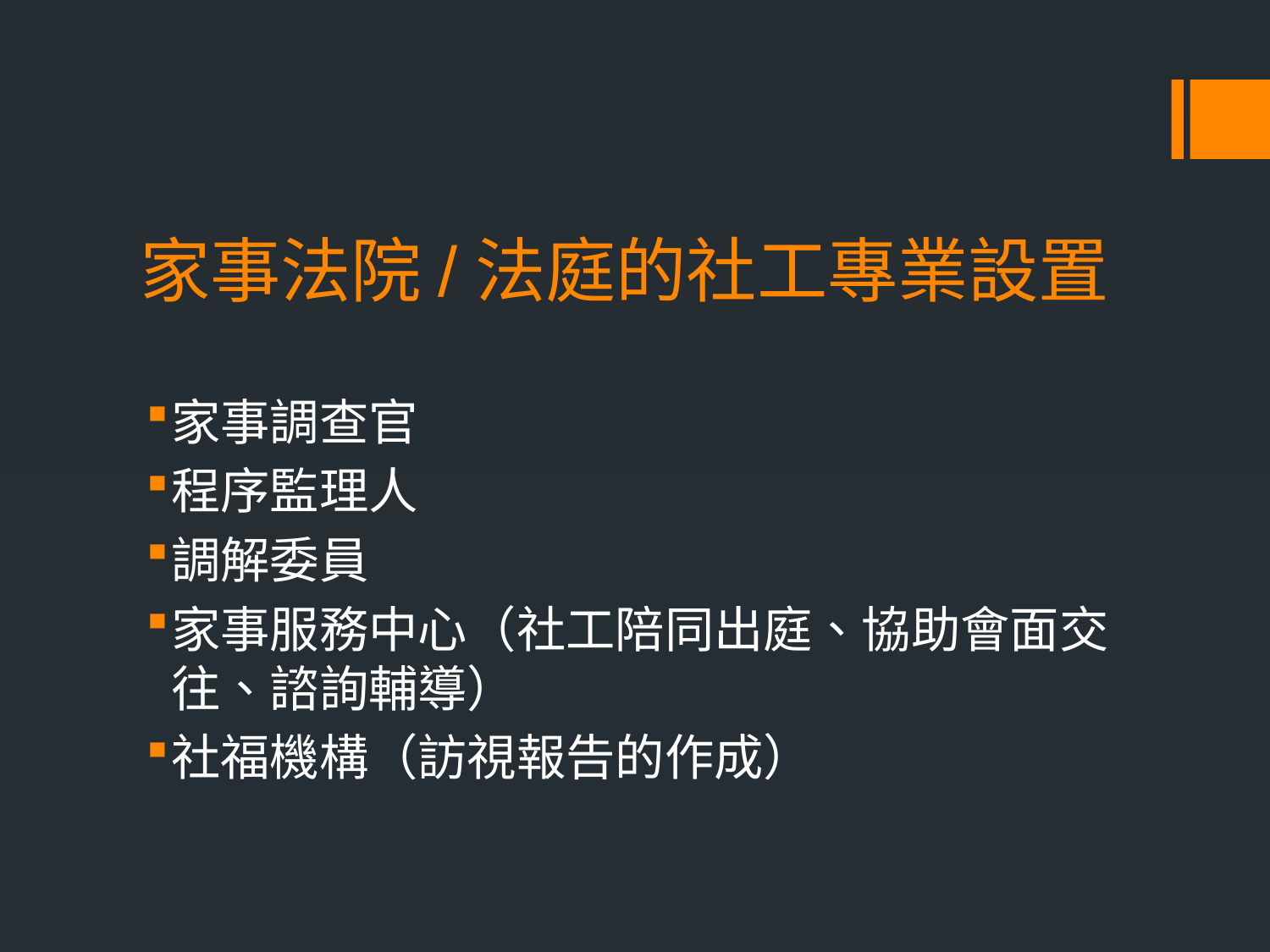

# 家事法院/法庭的社工專業設置
家事調查官
程序監理人
調解委員
家事服務中心（社工陪同出庭、協助會面交往、諮詢輔導）
社福機構（訪視報告的作成）